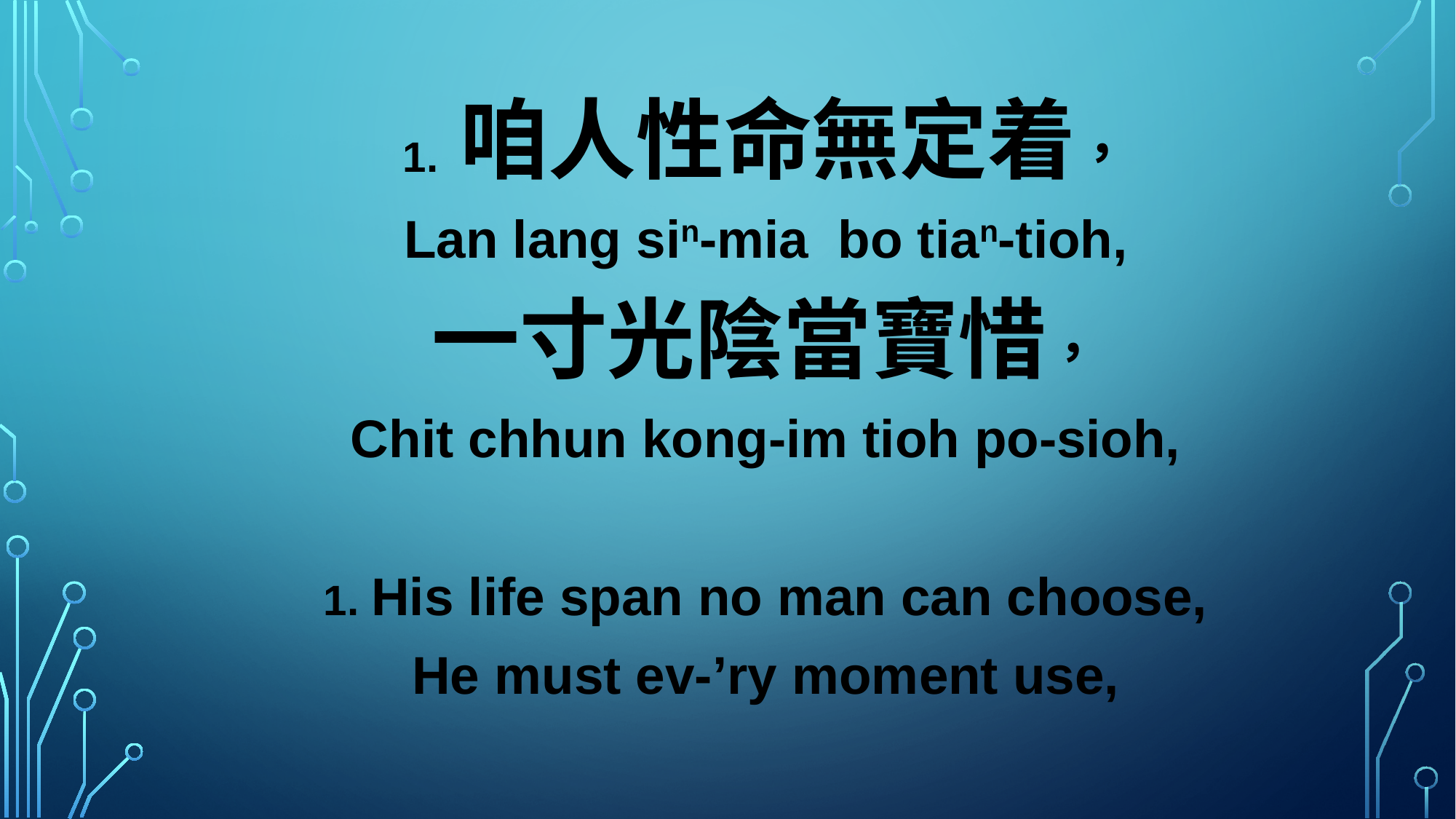

1. 咱人性命無定着，
Lan lang sin-mia  bo tian-tioh,
一寸光陰當寶惜，
Chit chhun kong-im tioh po-sioh,

1. His life span no man can choose,
He must ev-’ry moment use,